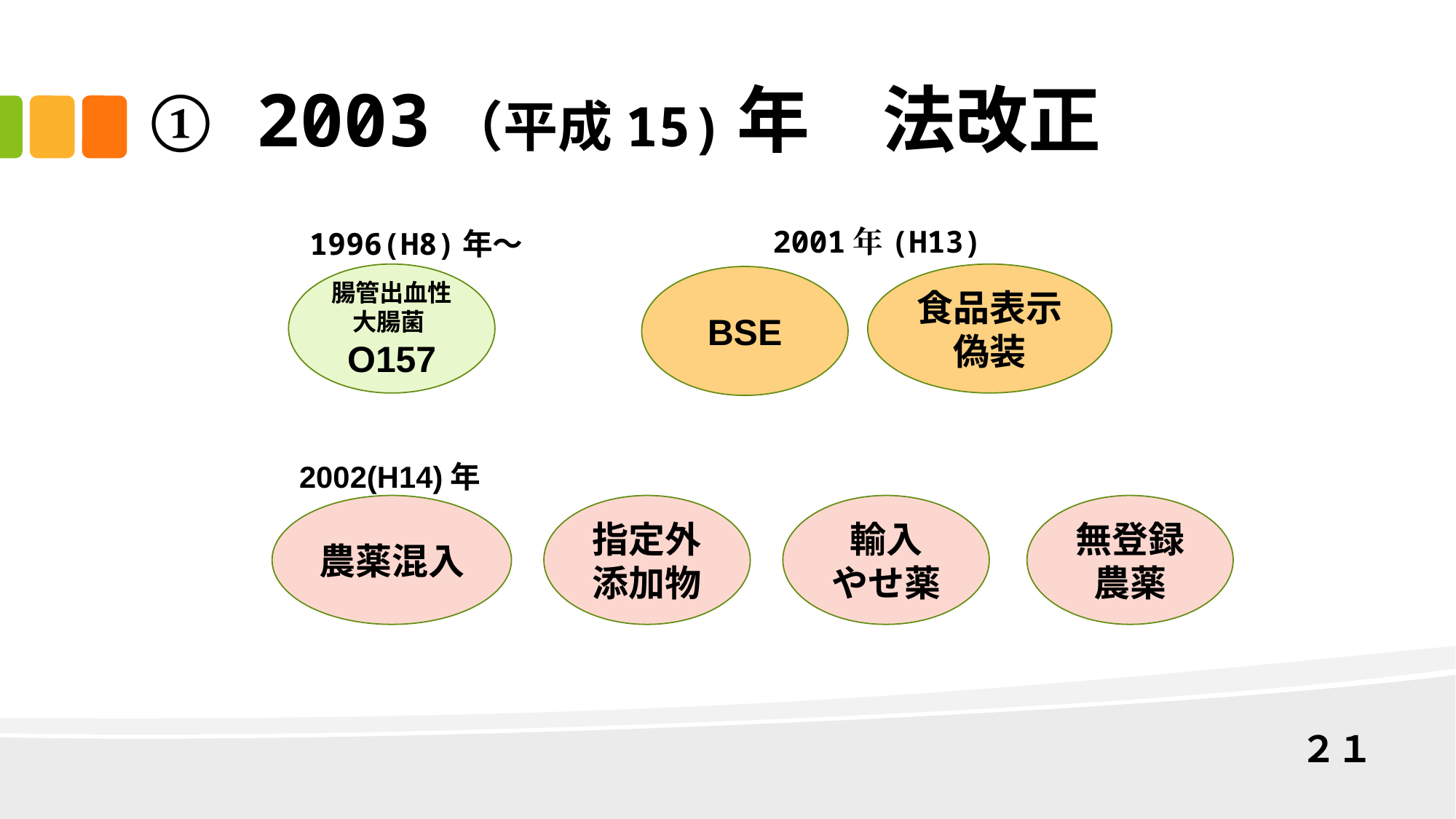

# ① 2003（平成15)年　法改正
1996(H8)年～
2001年(H13)
腸管出血性大腸菌O157
食品表示
偽装
BSE
2002(H14)年
農薬混入
指定外
添加物
輸入
やせ薬
無登録
農薬
２１